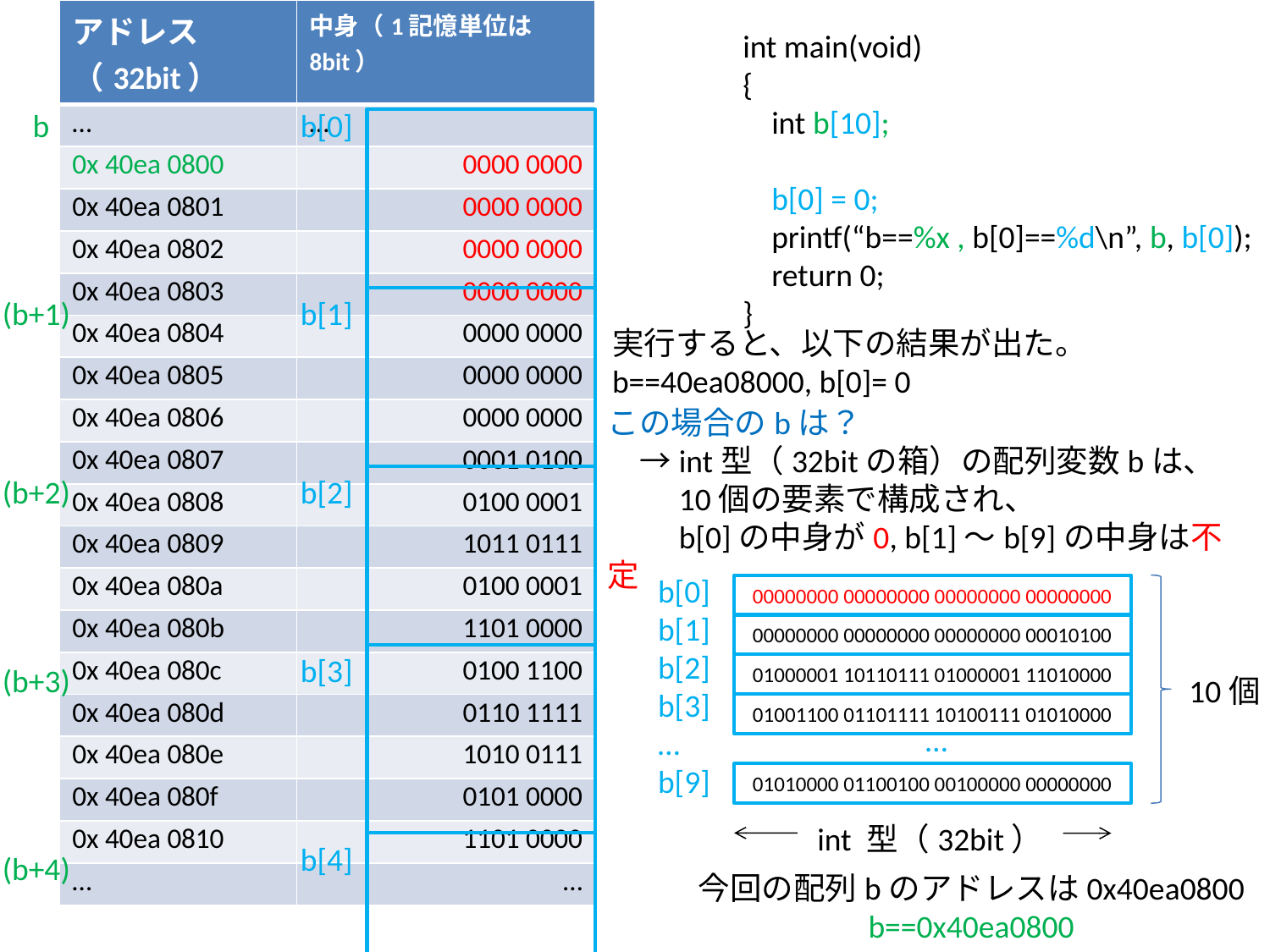

| アドレス（32bit） | 中身（1記憶単位は8bit） |
| --- | --- |
| … | … |
| 0x 40ea 0800 | 0000 0000 |
| 0x 40ea 0801 | 0000 0000 |
| 0x 40ea 0802 | 0000 0000 |
| 0x 40ea 0803 | 0000 0000 |
| 0x 40ea 0804 | 0000 0000 |
| 0x 40ea 0805 | 0000 0000 |
| 0x 40ea 0806 | 0000 0000 |
| 0x 40ea 0807 | 0001 0100 |
| 0x 40ea 0808 | 0100 0001 |
| 0x 40ea 0809 | 1011 0111 |
| 0x 40ea 080a | 0100 0001 |
| 0x 40ea 080b | 1101 0000 |
| 0x 40ea 080c | 0100 1100 |
| 0x 40ea 080d | 0110 1111 |
| 0x 40ea 080e | 1010 0111 |
| 0x 40ea 080f | 0101 0000 |
| 0x 40ea 0810 | 1101 0000 |
| … | … |
int main(void)
{
    int b[10];

    b[0] = 0;
    printf(“b==%x , b[0]==%d\n”, b, b[0]);
    return 0;
}
b
b[0]

(b+1)
b[1]

実行すると、以下の結果が出た。
b==40ea08000, b[0]= 0
この場合のbは？
　→int型（32bitの箱）の配列変数bは、
　　10個の要素で構成され、
　　b[0]の中身が0, b[1]～b[9]の中身は不定
(b+2)
b[2]

b[0]
b[1]
b[2]
b[3]
…
b[9]
00000000 00000000 00000000 00000000

00000000 00000000 00000000 00010100
b[3]

(b+3)
01000001 10110111 01000001 11010000
10個
01001100 01101111 10100111 01010000
…
01010000 01100100 00100000 00000000
 int 型（32bit）
b[4]

(b+4)
今回の配列bのアドレスは0x40ea0800
b==0x40ea0800